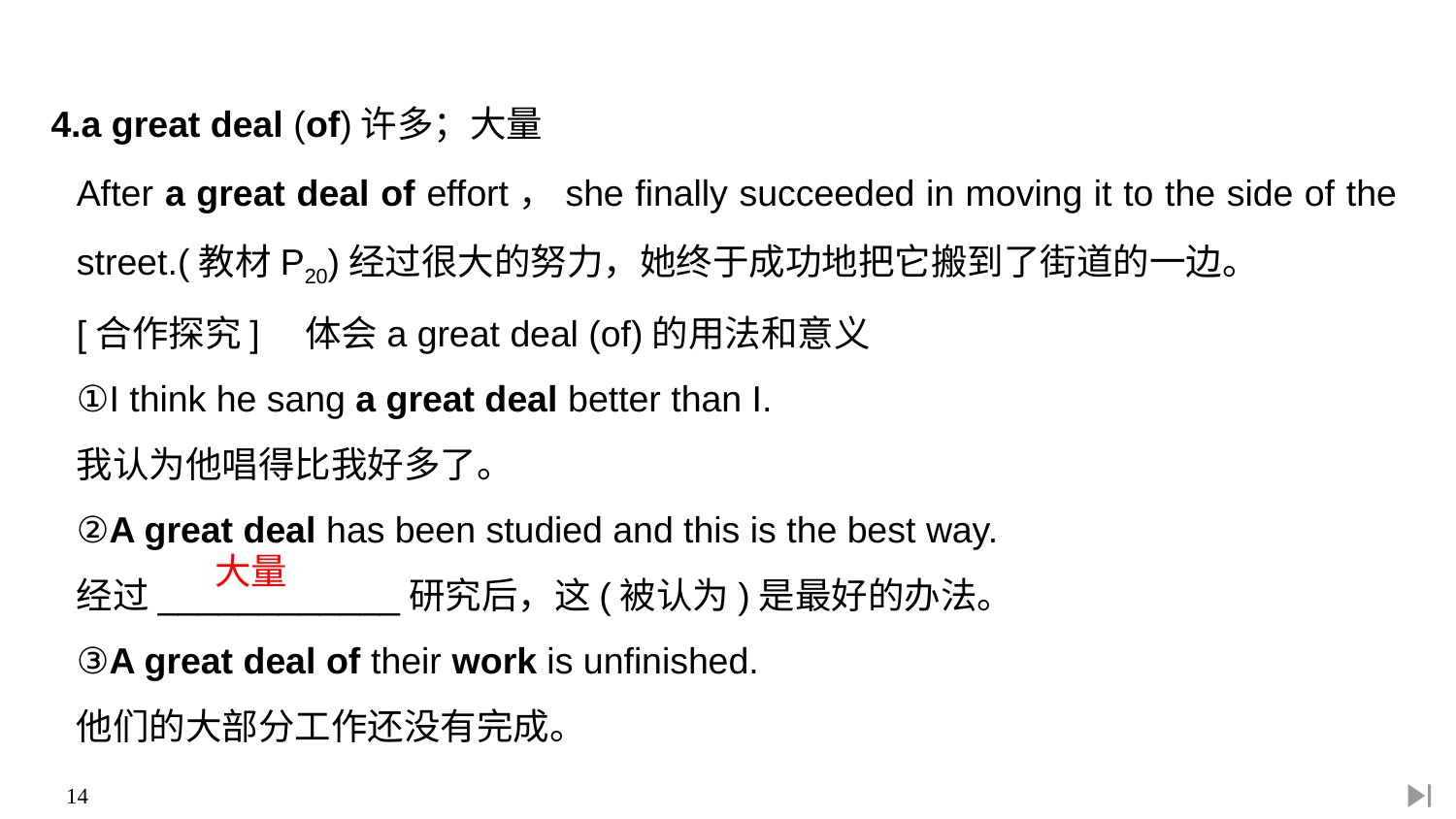

4.a great deal (of)许多；大量
After a great deal of effort，she finally succeeded in moving it to the side of the street.(教材P20)经过很大的努力，她终于成功地把它搬到了街道的一边。
[合作探究]　体会a great deal (of)的用法和意义
①I think he sang a great deal better than I.
我认为他唱得比我好多了。
②A great deal has been studied and this is the best way.
经过____________研究后，这(被认为)是最好的办法。
③A great deal of their work is unfinished.
他们的大部分工作还没有完成。
大量